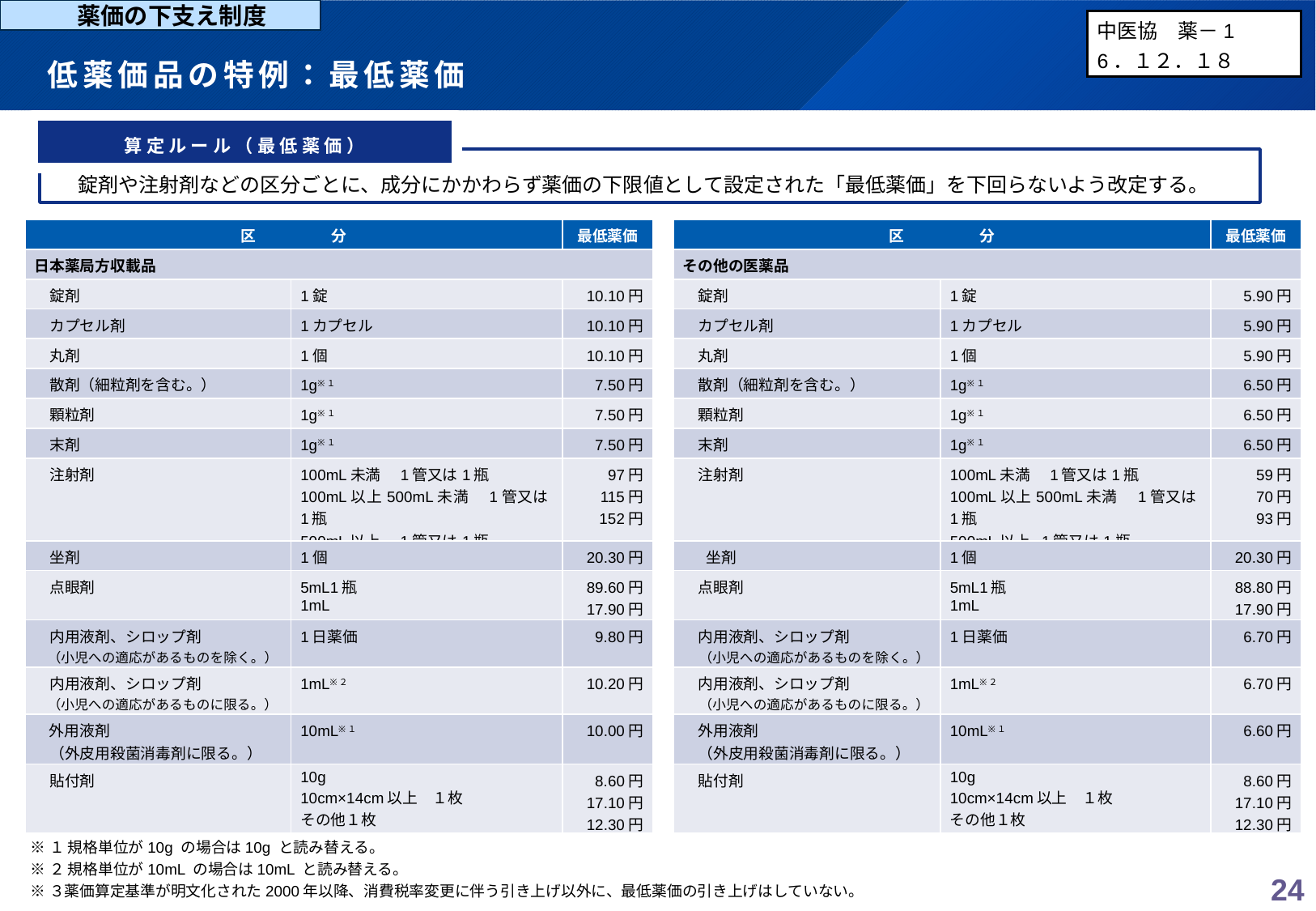

# 低薬価品の特例：最低薬価
薬価の下支え制度
中医協　薬－1
6．１２．１８
算定ルール（最低薬価）
錠剤や注射剤などの区分ごとに、成分にかかわらず薬価の下限値として設定された「最低薬価」を下回らないよう改定する。
| 区　　　　　分 |  | 最低薬価 |
| --- | --- | --- |
| 日本薬局方収載品 |  |  |
| 錠剤 | 1錠 | 10.10円 |
| カプセル剤 | 1カプセル | 10.10円 |
| 丸剤 | 1個 | 10.10円 |
| 散剤（細粒剤を含む。） | 1g※１ | 7.50円 |
| 顆粒剤 | 1g※１ | 7.50円 |
| 末剤 | 1g※１ | 7.50円 |
| 注射剤 | 100mL未満　1管又は1瓶 100mL以上500mL未満　1管又は1瓶 500mL以上　1管又は1瓶 | 97円 115円 152円 |
| 坐剤 | 1個 | 20.30円 |
| 点眼剤 | 5mL1瓶 1mL | 89.60円 17.90円 |
| 内用液剤、シロップ剤 （小児への適応があるものを除く。） | 1日薬価 | 9.80円 |
| 内用液剤、シロップ剤 （小児への適応があるものに限る。） | 1mL※２ | 10.20円 |
| 外用液剤 　（外皮用殺菌消毒剤に限る。） | 10mL※１ | 10.00円 |
| 貼付剤 | 10g 10cm×14cm以上　１枚 その他１枚 | 8.60円 17.10円 12.30円 |
| 区　　　　　分 |  | 最低薬価 |
| --- | --- | --- |
| その他の医薬品 |  |  |
| 錠剤 | 1錠 | 5.90円 |
| カプセル剤 | 1カプセル | 5.90円 |
| 丸剤 | 1個 | 5.90円 |
| 散剤（細粒剤を含む。） | 1g※１ | 6.50円 |
| 顆粒剤 | 1g※１ | 6.50円 |
| 末剤 | 1g※１ | 6.50円 |
| 注射剤 | 100mL未満　1管又は1瓶 100mL以上500mL未満　1管又は1瓶 500mL以上 1管又は1瓶 | 59円 70円 93円 |
| 坐剤 | 1個 | 20.30円 |
| 点眼剤 | 5mL1瓶 1mL | 88.80円 17.90円 |
| 内用液剤、シロップ剤 （小児への適応があるものを除く。） | 1日薬価 | 6.70円 |
| 内用液剤、シロップ剤 （小児への適応があるものに限る。） | 1mL※２ | 6.70円 |
| 外用液剤 　（外皮用殺菌消毒剤に限る。） | 10mL※１ | 6.60円 |
| 貼付剤 | 10g 10cm×14cm以上　１枚 その他１枚 | 8.60円 17.10円 12.30円 |
※１ 規格単位が10g の場合は10g と読み替える。
※２ 規格単位が10mL の場合は10mL と読み替える。
※３薬価算定基準が明文化された2000年以降、消費税率変更に伴う引き上げ以外に、最低薬価の引き上げはしていない。
24